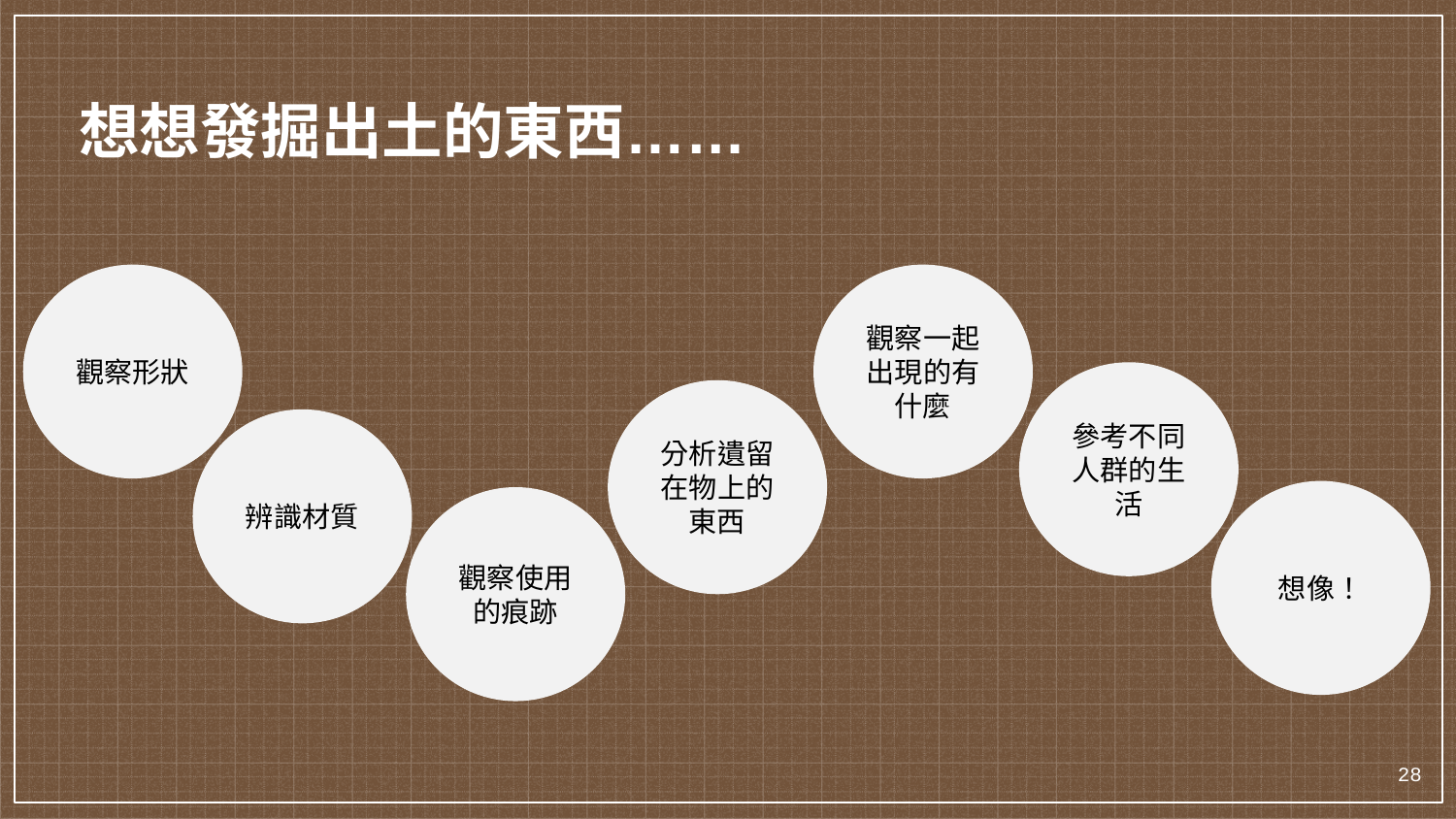

想想發掘出土的東西……
觀察形狀
觀察一起出現的有什麼
參考不同人群的生活
分析遺留在物上的東西
辨識材質
想像！
觀察使用的痕跡
28